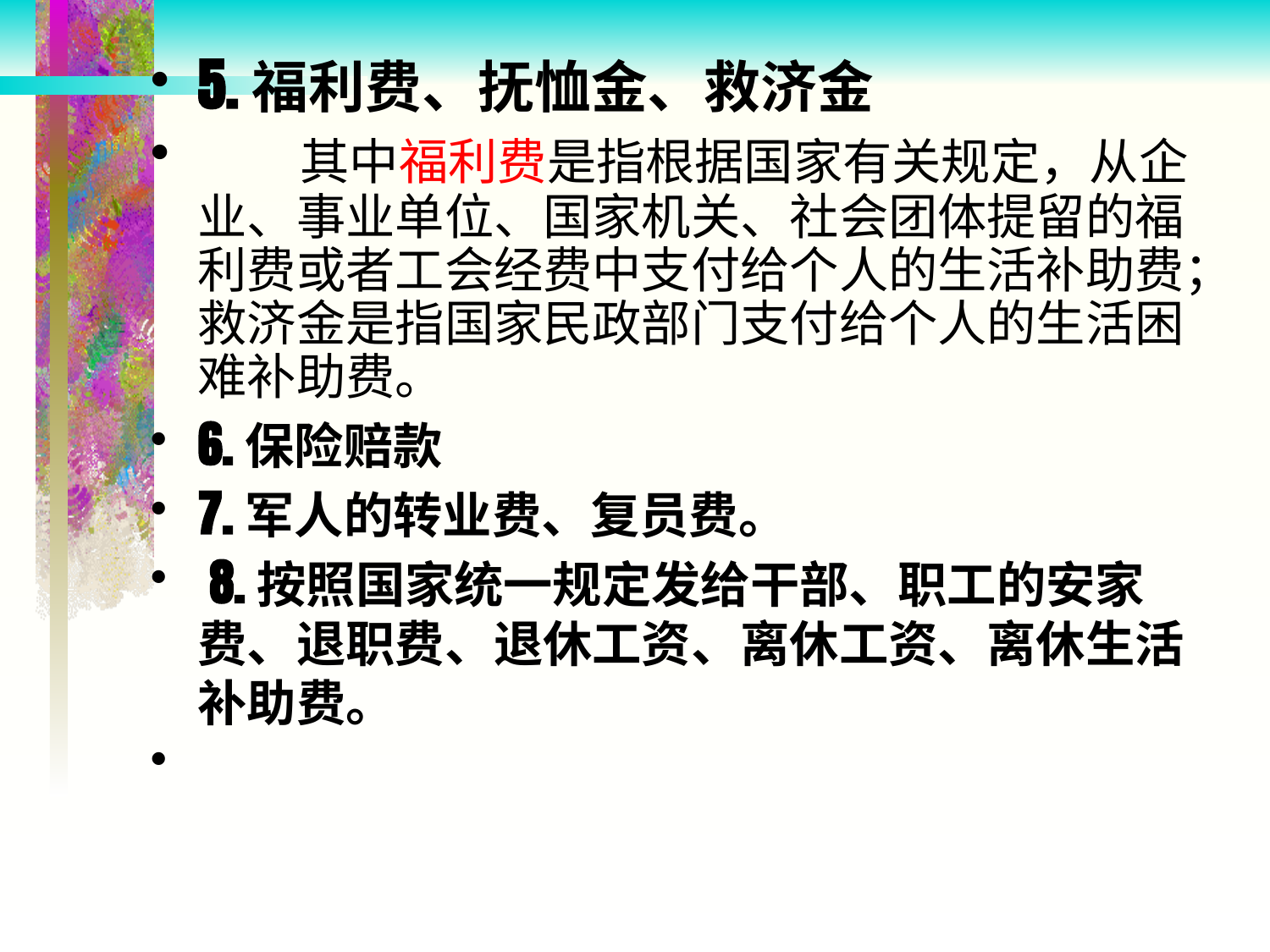

5.福利费、抚恤金、救济金
       其中福利费是指根据国家有关规定，从企业、事业单位、国家机关、社会团体提留的福利费或者工会经费中支付给个人的生活补助费；救济金是指国家民政部门支付给个人的生活困难补助费。
6.保险赔款
7.军人的转业费、复员费。
 8.按照国家统一规定发给干部、职工的安家费、退职费、退休工资、离休工资、离休生活补助费。